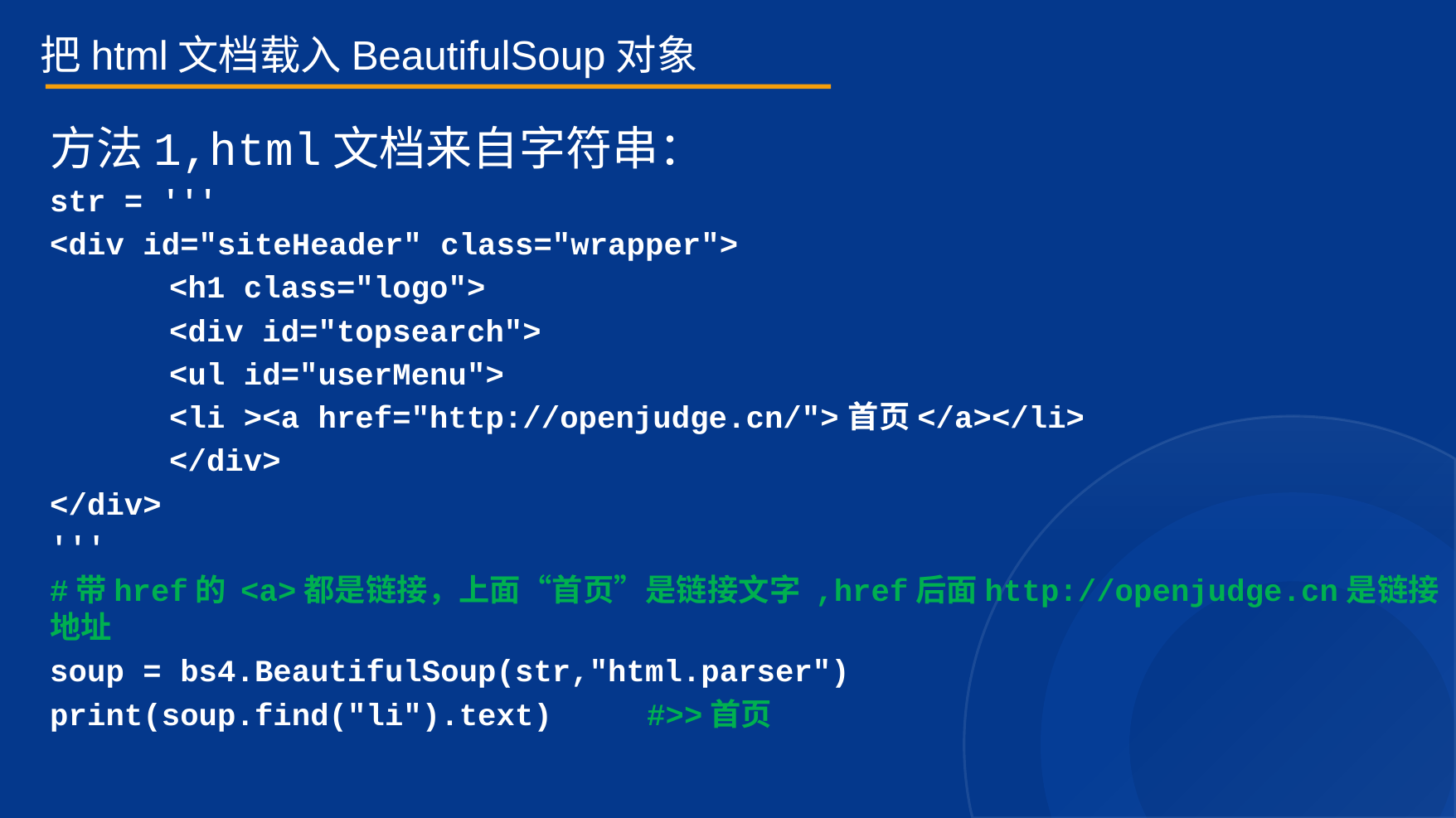

把html文档载入BeautifulSoup对象

方法1,html文档来自字符串：
str = '''
<div id="siteHeader" class="wrapper">
	<h1 class="logo">
	<div id="topsearch">
		<ul id="userMenu">
		<li ><a href="http://openjudge.cn/">首页</a></li>
	</div>
</div>
'''
#带href的 <a>都是链接，上面“首页”是链接文字 ,href后面http://openjudge.cn是链接地址
soup = bs4.BeautifulSoup(str,"html.parser")
print(soup.find("li").text) 	#>>首页